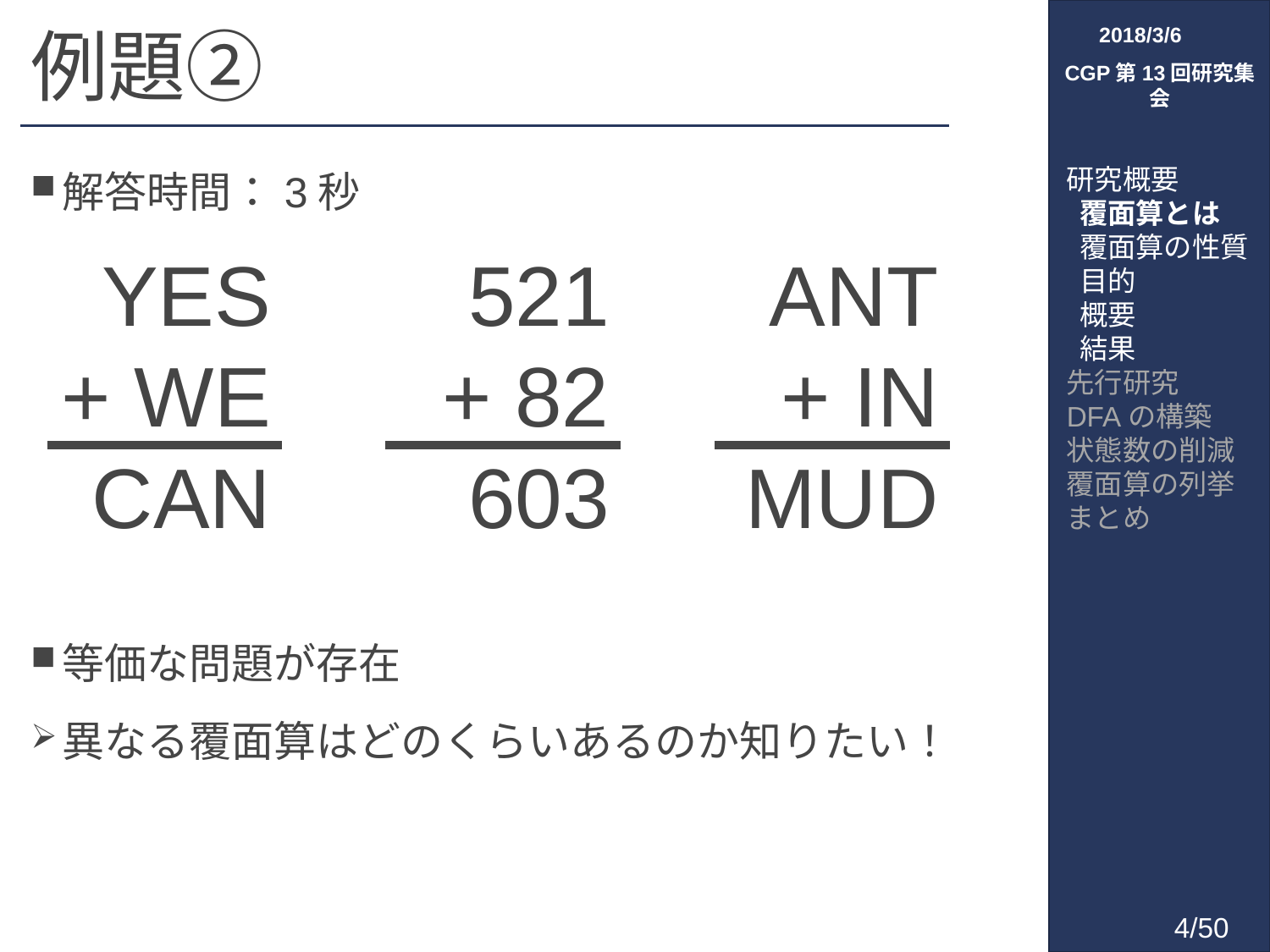

2018/3/6
# 例題②
CGP第13回研究集会
解答時間：3秒

等価な問題が存在
異なる覆面算はどのくらいあるのか知りたい！
研究概要
 覆面算とは
 覆面算の性質
 目的
 概要
 結果
先行研究
DFAの構築
状態数の削減
覆面算の列挙
まとめ
YES
+ WE
CAN
521
+ 82
603
ANT
+ IN
MUD
4/50